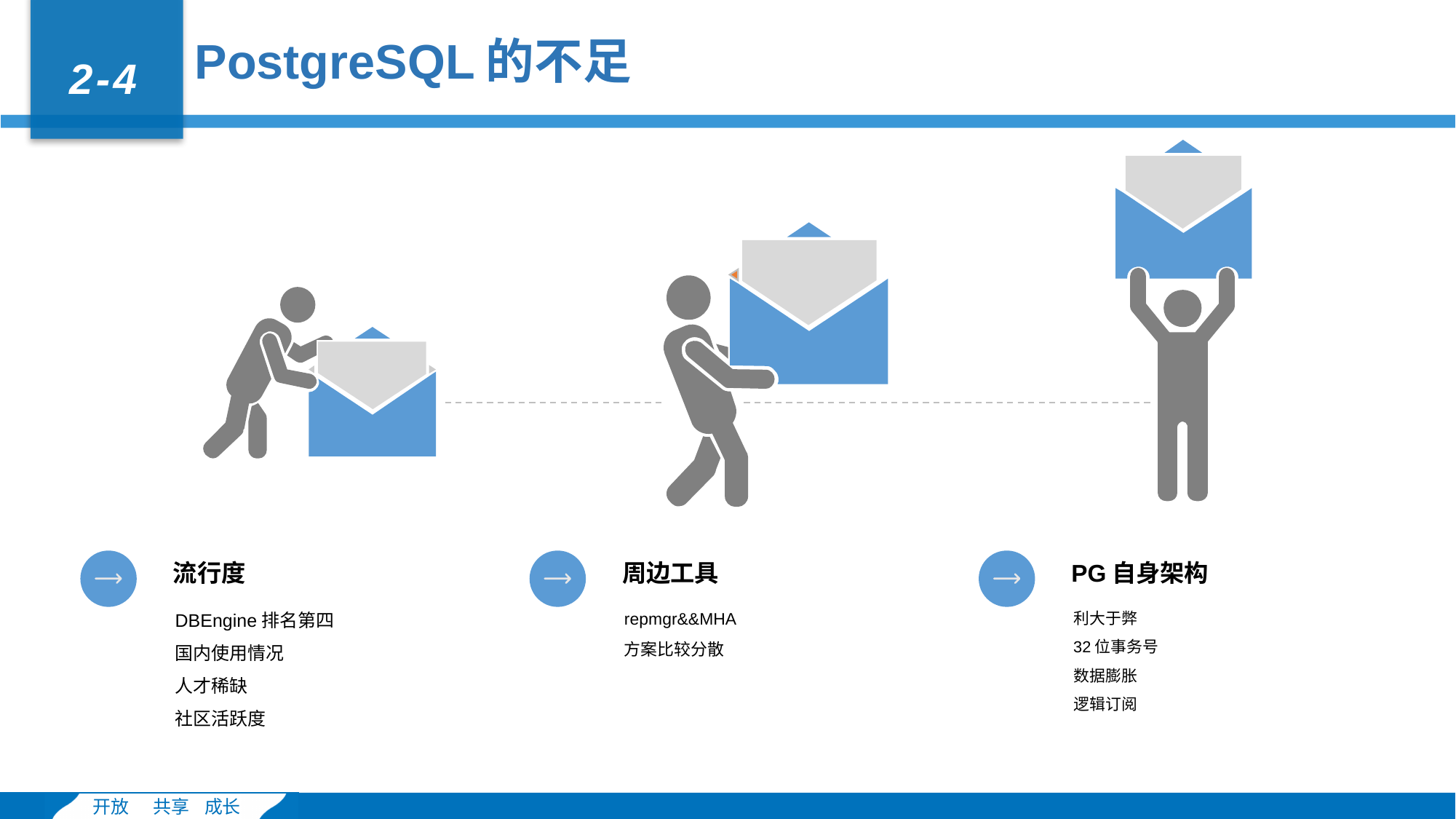

PostgreSQL的不足
2-4

流行度
DBEngine排名第四
国内使用情况
人才稀缺
社区活跃度

周边工具
repmgr&&MHA
方案比较分散

PG自身架构
利大于弊
32位事务号
数据膨胀
逻辑订阅